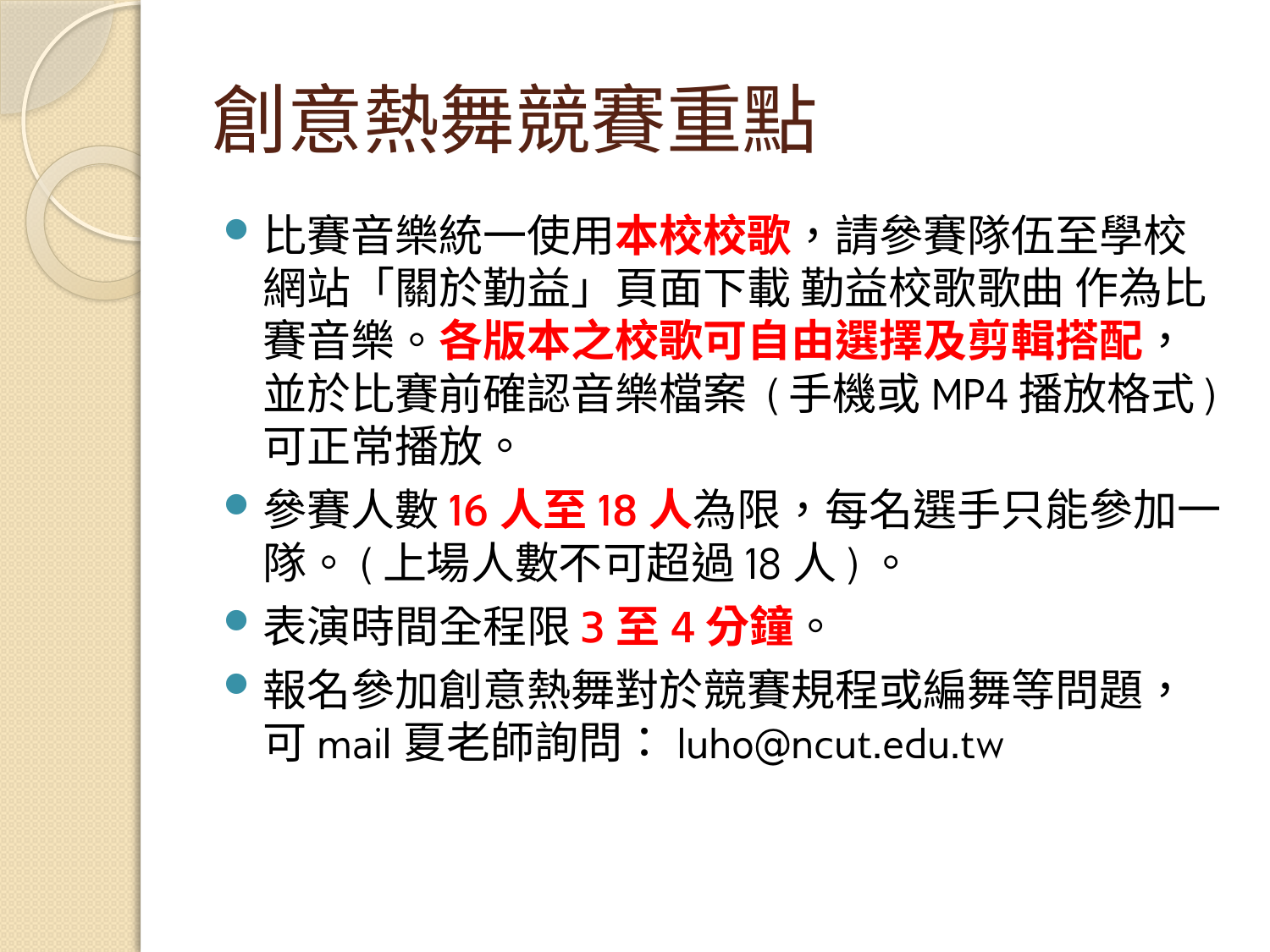

# 創意熱舞競賽重點
比賽音樂統一使用本校校歌，請參賽隊伍至學校網站「關於勤益」頁面下載 勤益校歌歌曲 作為比賽音樂。各版本之校歌可自由選擇及剪輯搭配，並於比賽前確認音樂檔案 (手機或MP4播放格式) 可正常播放。
參賽人數16人至18人為限，每名選手只能參加一隊。(上場人數不可超過18人)。
表演時間全程限3至4分鐘。
報名參加創意熱舞對於競賽規程或編舞等問題，可mail夏老師詢問：luho@ncut.edu.tw